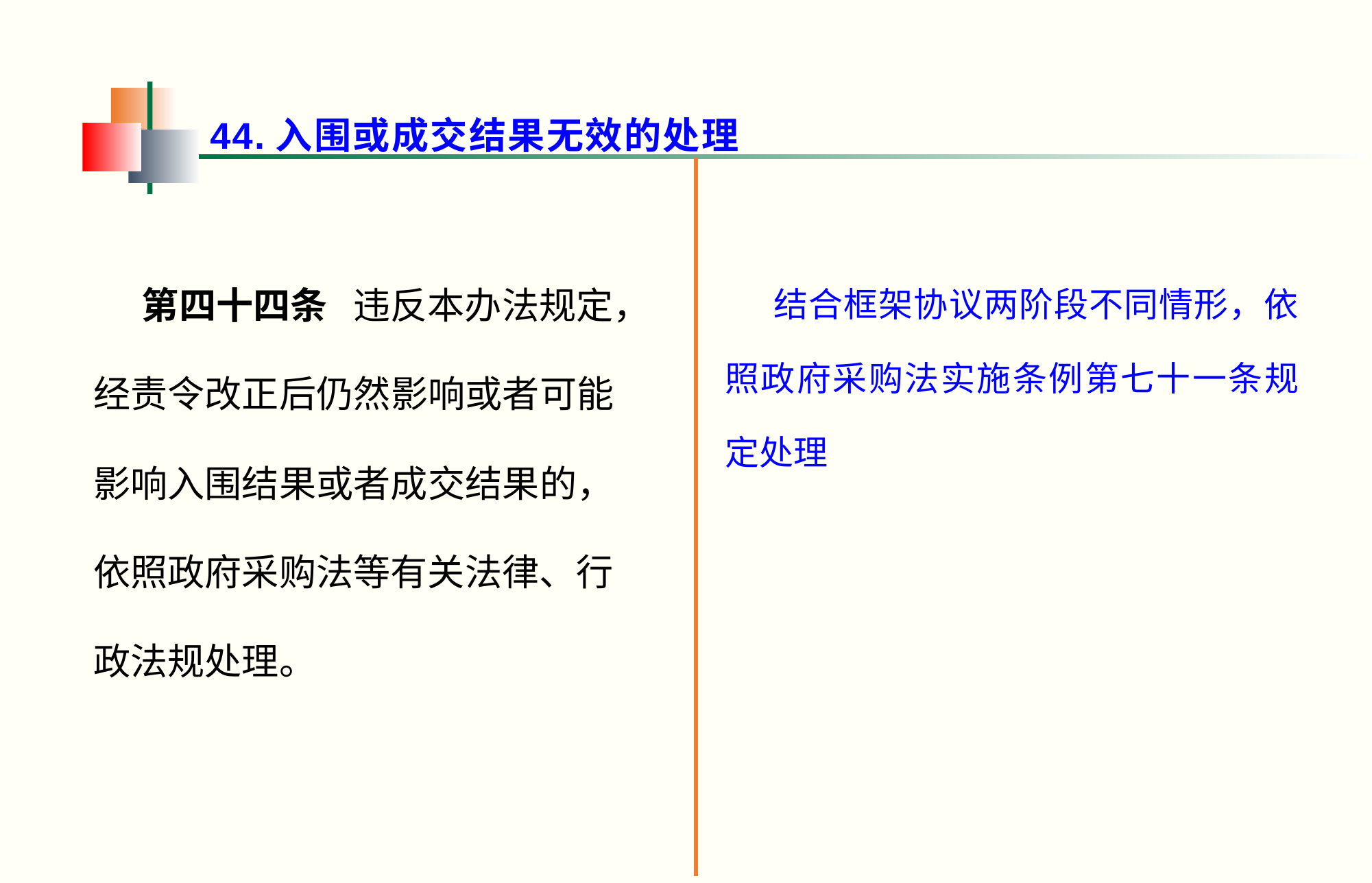

44.入围或成交结果无效的处理
第四十四条   违反本办法规定，经责令改正后仍然影响或者可能影响入围结果或者成交结果的，依照政府采购法等有关法律、行政法规处理。

结合框架协议两阶段不同情形，依照政府采购法实施条例第七十一条规定处理